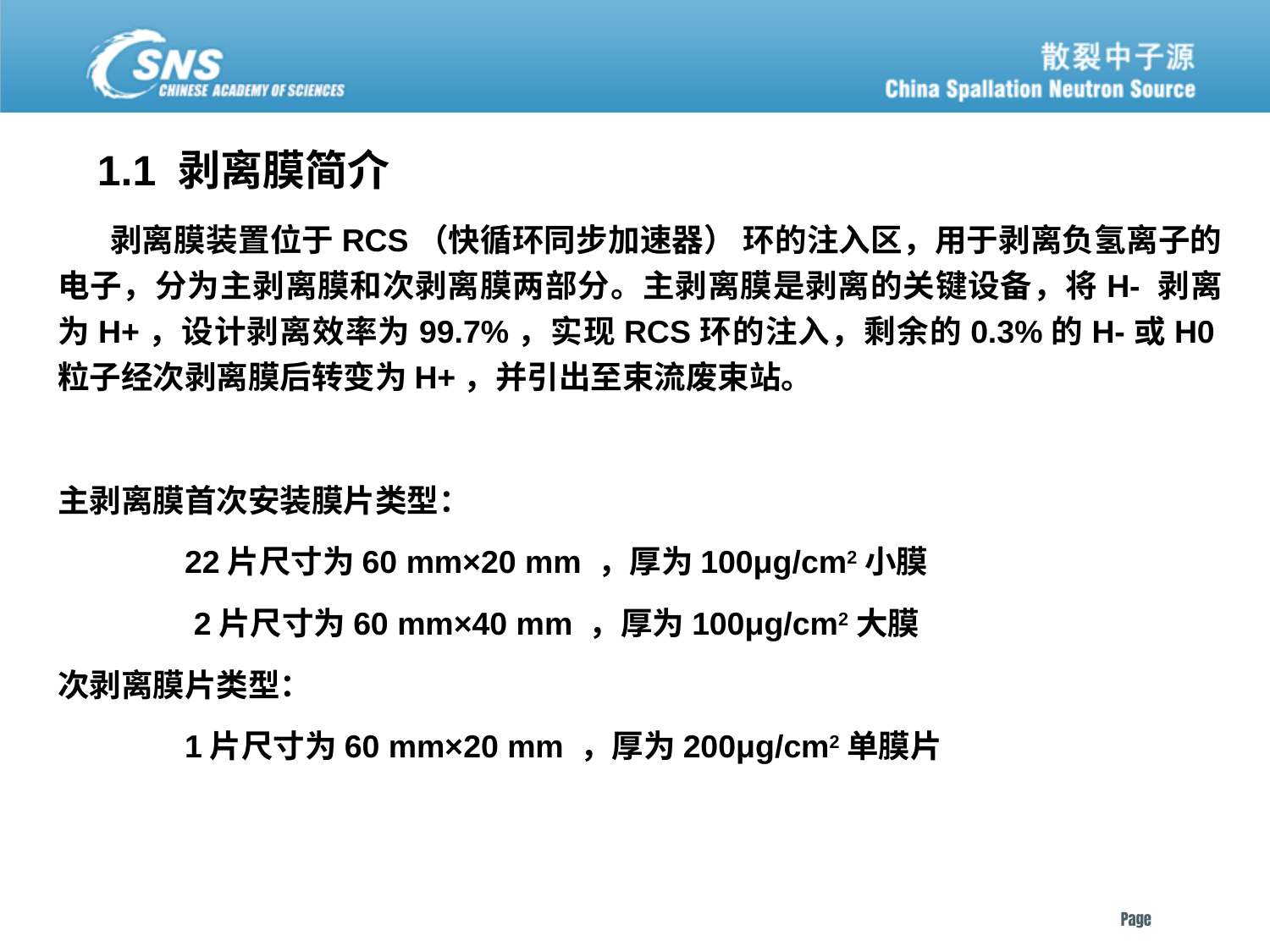

# 1.1 剥离膜简介
      剥离膜装置位于RCS（快循环同步加速器） 环的注入区，用于剥离负氢离子的电子，分为主剥离膜和次剥离膜两部分。主剥离膜是剥离的关键设备，将H- 剥离为H+，设计剥离效率为99.7%，实现RCS环的注入，剩余的0.3%的H-或H0粒子经次剥离膜后转变为H+，并引出至束流废束站。

主剥离膜首次安装膜片类型：
	22片尺寸为60 mm×20 mm ，厚为100μg/cm2小膜
 	 2片尺寸为60 mm×40 mm ，厚为100μg/cm2大膜
次剥离膜片类型：
 	1片尺寸为60 mm×20 mm ，厚为200μg/cm2单膜片